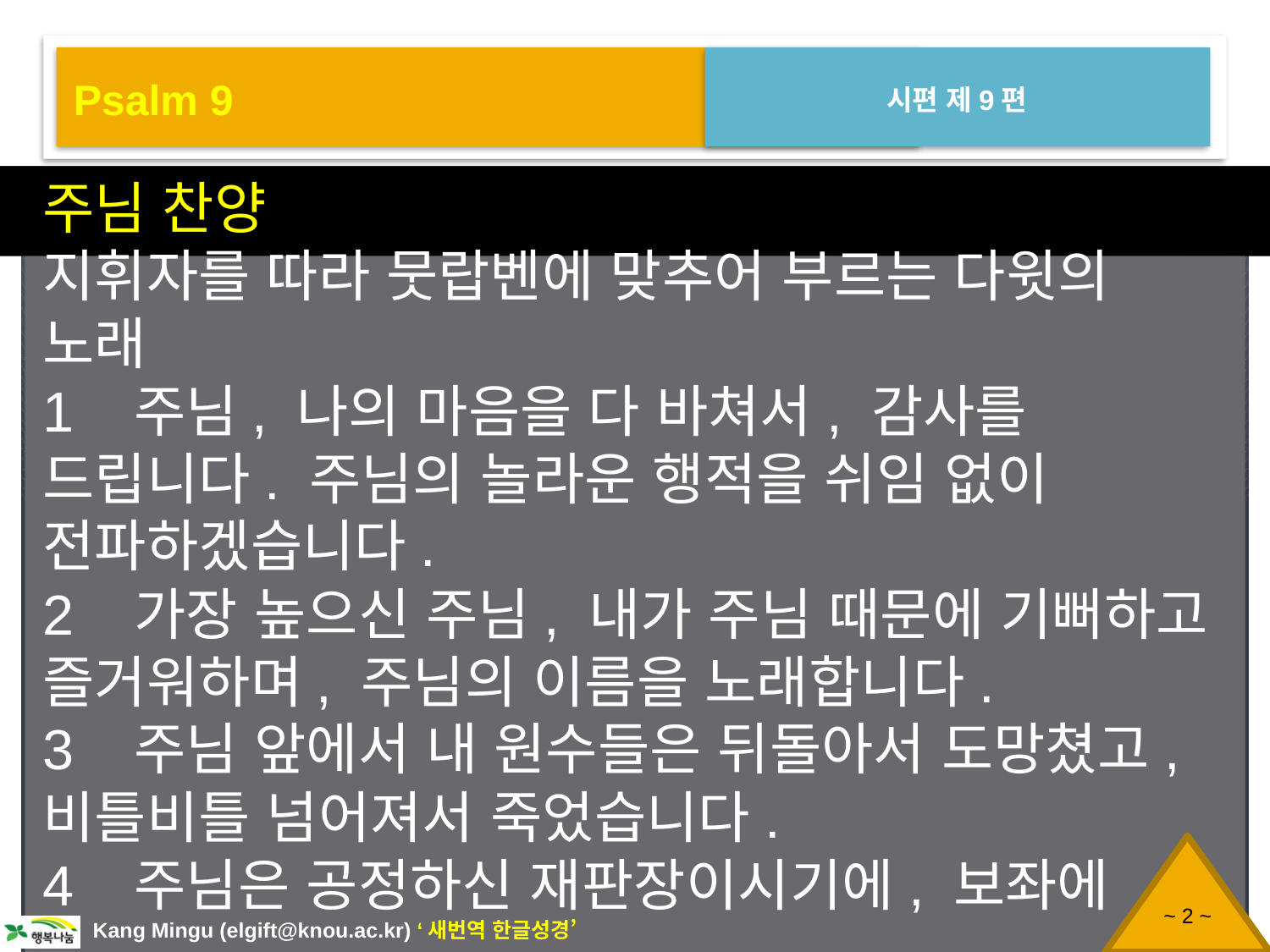

Psalm 9
시편 제9편
주님 찬양
지휘자를 따라 뭇랍벤에 맞추어 부르는 다윗의 노래
1   주님, 나의 마음을 다 바쳐서, 감사를 드립니다. 주님의 놀라운 행적을 쉬임 없이 전파하겠습니다.
2   가장 높으신 주님, 내가 주님 때문에 기뻐하고 즐거워하며, 주님의 이름을 노래합니다.
3   주님 앞에서 내 원수들은 뒤돌아서 도망쳤고, 비틀비틀 넘어져서 죽었습니다.
4   주님은 공정하신 재판장이시기에, 보좌에